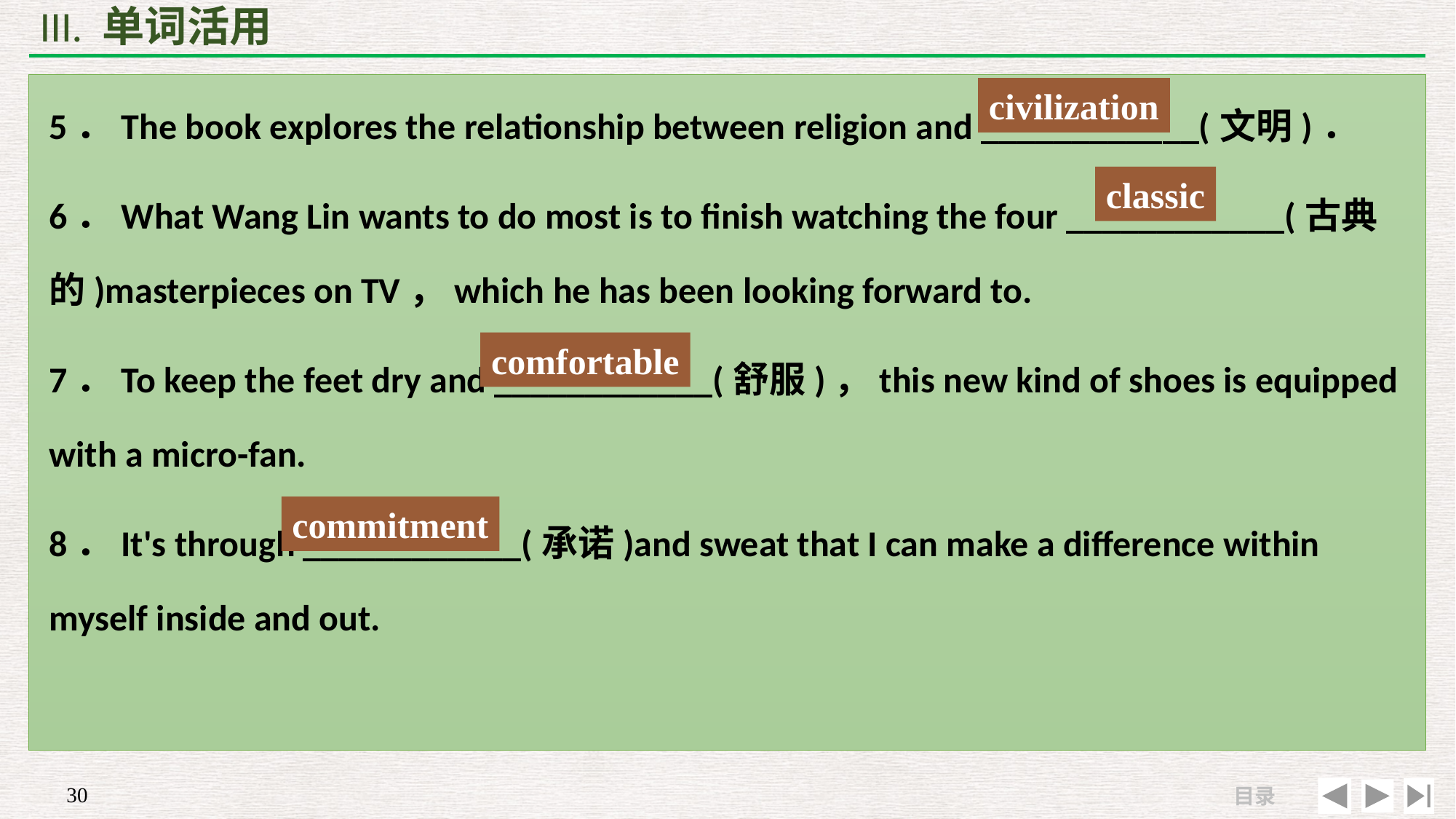

# III. 单词活用
5．The book explores the relationship between religion and ____________(文明)．
6．What Wang Lin wants to do most is to finish watching the four ____________(古典的)masterpieces on TV，which he has been looking forward to.
7．To keep the feet dry and ____________(舒服)，this new kind of shoes is equipped with a micro-fan.
8．It's through ____________(承诺)and sweat that I can make a difference within myself inside and out.

civilization
classic
comfortable
commitment